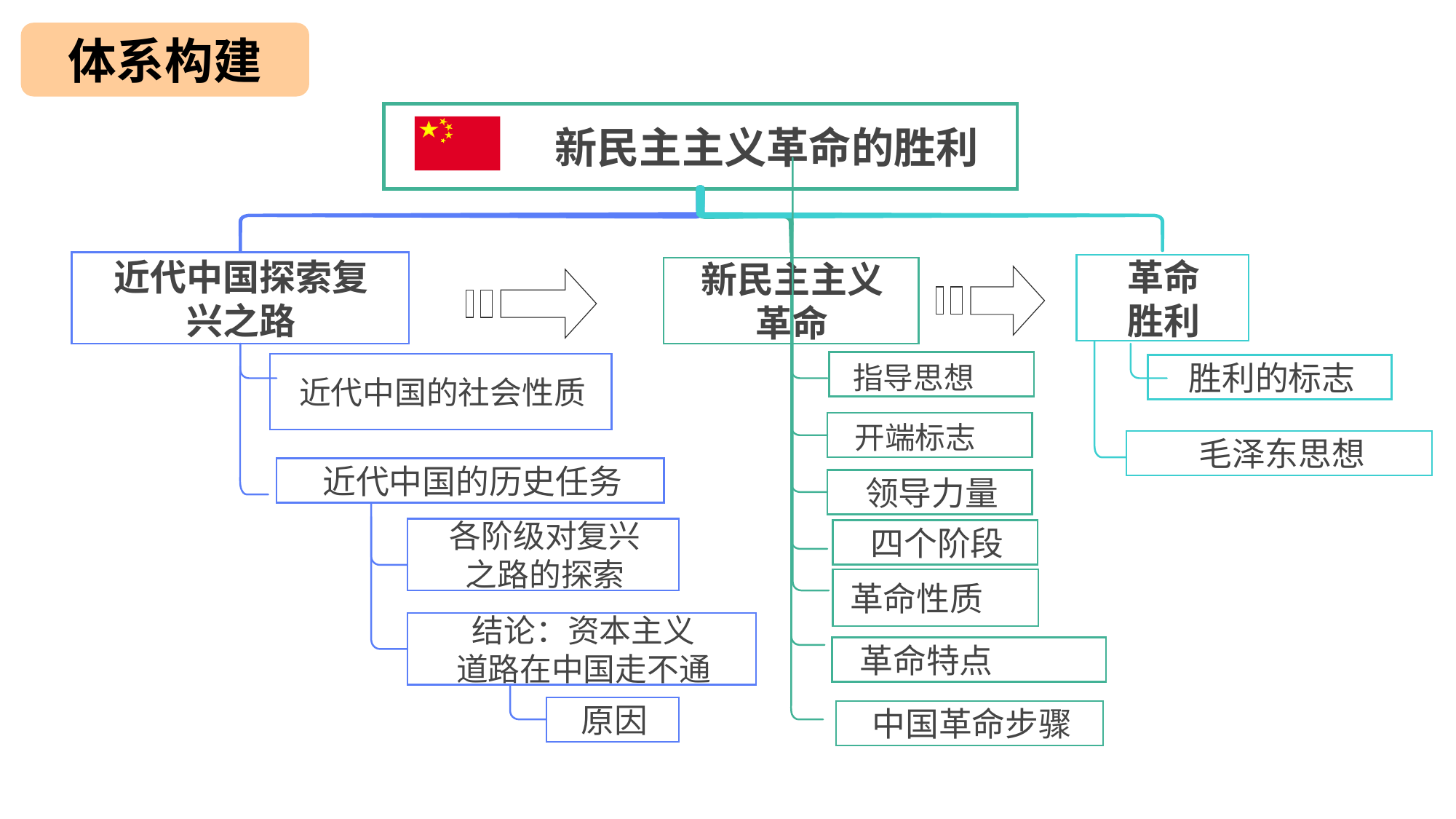

体系构建

新民主主义革命的胜利

近代中国探索复兴之路
革命
胜利
新民主主义革命

指导思想

近代中国的社会性质
胜利的标志

开端标志
毛泽东思想
近代中国的历史任务
领导力量

各阶级对复兴
之路的探索
四个阶段
革命性质
结论：资本主义
道路在中国走不通

革命特点

原因
中国革命步骤